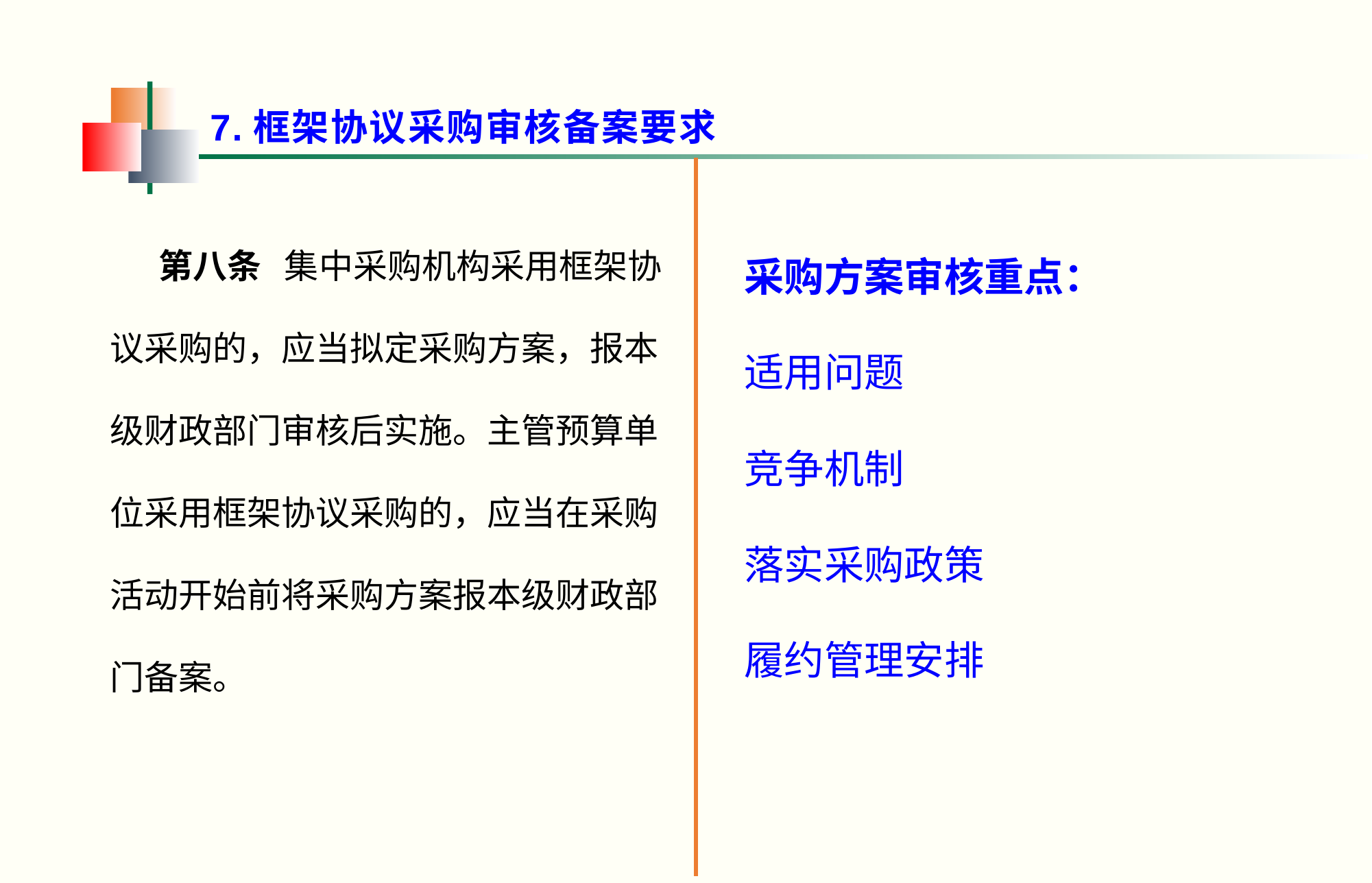

7.框架协议采购审核备案要求
第八条   集中采购机构采用框架协议采购的，应当拟定采购方案，报本级财政部门审核后实施。主管预算单位采用框架协议采购的，应当在采购活动开始前将采购方案报本级财政部门备案。

采购方案审核重点：
适用问题
竞争机制
落实采购政策
履约管理安排